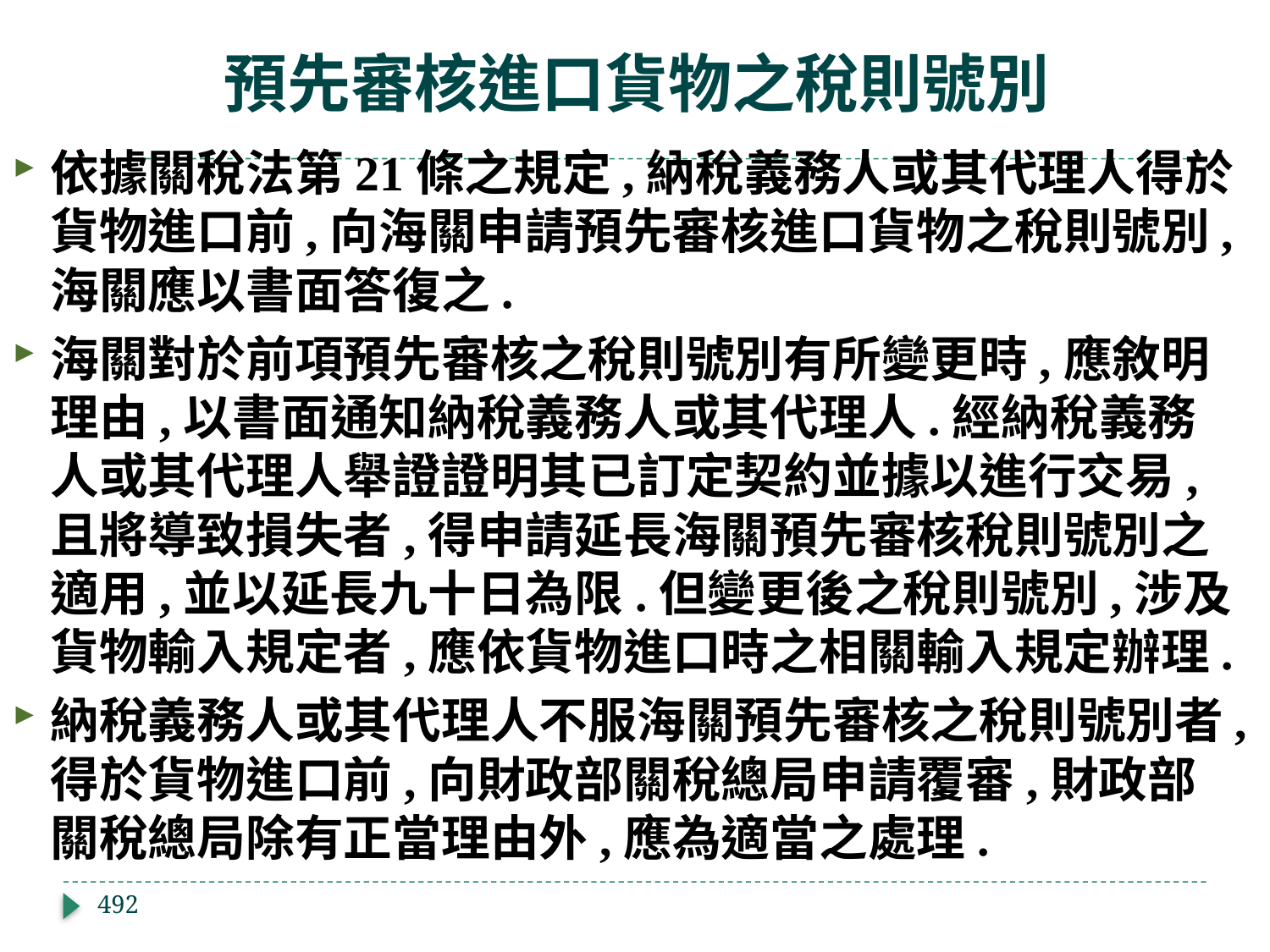

# 預先審核進口貨物之稅則號別
依據關稅法第21條之規定,納稅義務人或其代理人得於貨物進口前,向海關申請預先審核進口貨物之稅則號別,海關應以書面答復之.
海關對於前項預先審核之稅則號別有所變更時,應敘明理由,以書面通知納稅義務人或其代理人.經納稅義務人或其代理人舉證證明其已訂定契約並據以進行交易,且將導致損失者,得申請延長海關預先審核稅則號別之適用,並以延長九十日為限.但變更後之稅則號別,涉及貨物輸入規定者,應依貨物進口時之相關輸入規定辦理.
納稅義務人或其代理人不服海關預先審核之稅則號別者,得於貨物進口前,向財政部關稅總局申請覆審,財政部關稅總局除有正當理由外,應為適當之處理.
492